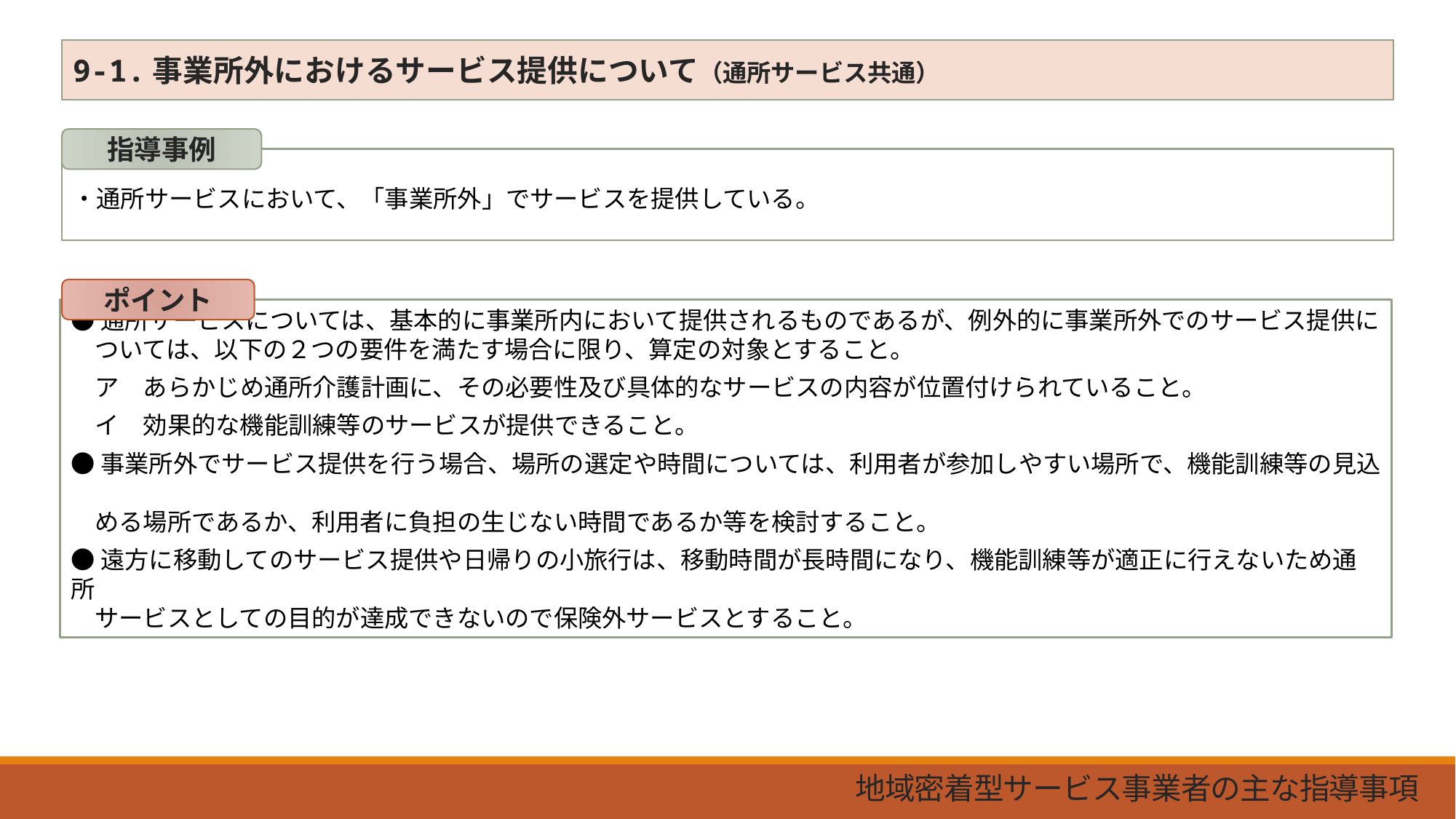

9-1.事業所外におけるサービス提供について（通所サービス共通）
指導事例

・通所サービスにおいて、「事業所外」でサービスを提供している。

ポイント
●通所サービスについては、基本的に事業所内において提供されるものであるが、例外的に事業所外でのサービス提供に
　ついては、以下の２つの要件を満たす場合に限り、算定の対象とすること。
　ア　あらかじめ通所介護計画に、その必要性及び具体的なサービスの内容が位置付けられていること。
　イ　効果的な機能訓練等のサービスが提供できること。
●事業所外でサービス提供を行う場合、場所の選定や時間については、利用者が参加しやすい場所で、機能訓練等の見込
　める場所であるか、利用者に負担の生じない時間であるか等を検討すること。
●遠方に移動してのサービス提供や日帰りの小旅行は、移動時間が長時間になり、機能訓練等が適正に行えないため通所
　サービスとしての目的が達成できないので保険外サービスとすること。
地域密着型サービス事業者の主な指導事項